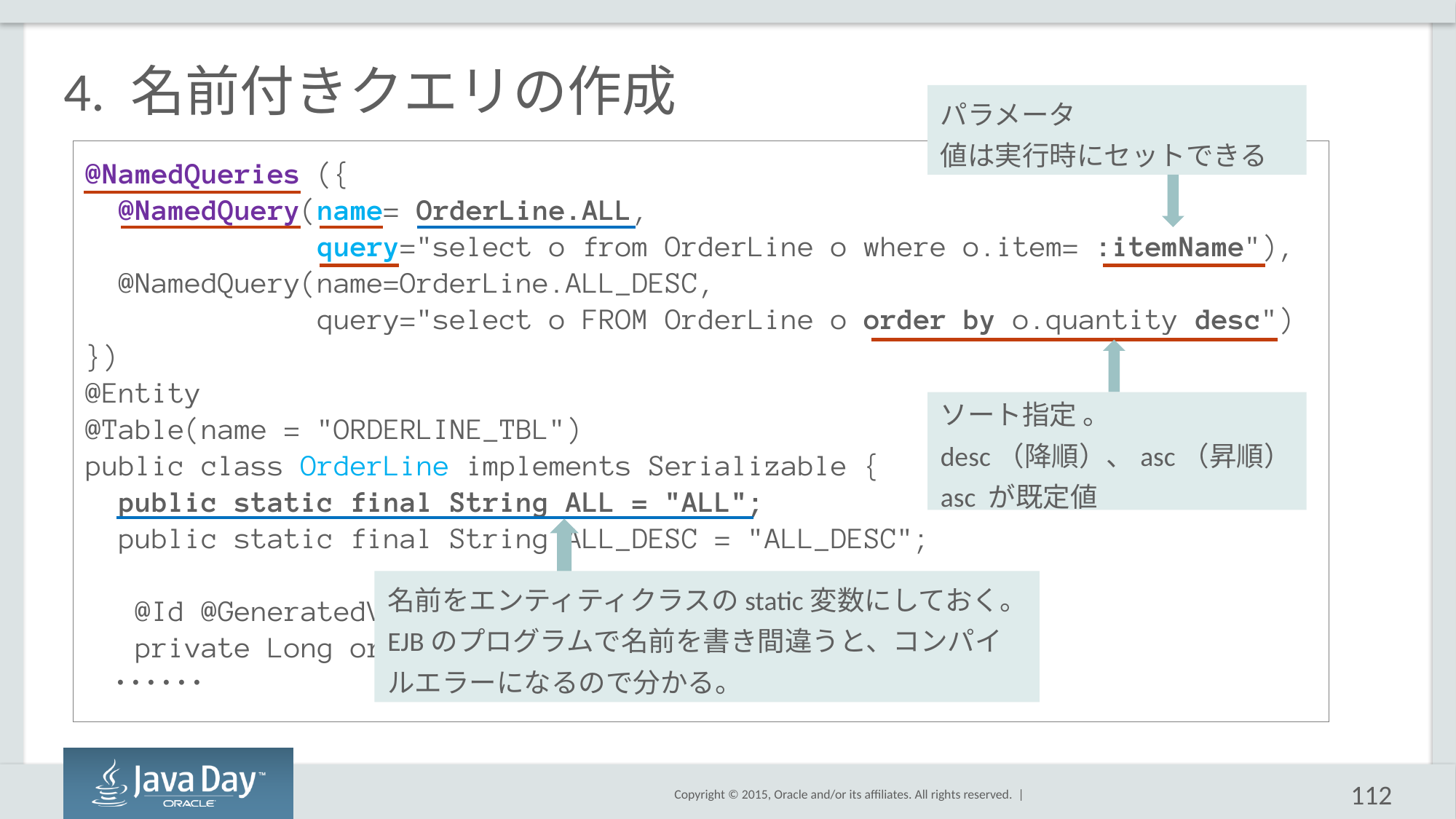

# 4. 名前付きクエリの作成
パラメータ
値は実行時にセットできる

@NamedQueries ({
  @NamedQuery(name= OrderLine.ALL,
              query="select o from OrderLine o where o.item= :itemName"),
  @NamedQuery(name=OrderLine.ALL_DESC,
              query="select o FROM OrderLine o order by o.quantity desc")
})
@Entity
@Table(name = "ORDERLINE_TBL")
public class OrderLine implements Serializable {
  public static final String ALL = "ALL";
  public static final String ALL_DESC = "ALL_DESC";

   @Id @GeneratedValue(strategy = GenerationType.AUTO)
   private Long orderLineId;
   ･･････

ソート指定 。
desc（降順）、asc（昇順）
asc が既定値

名前をエンティティクラスのstatic変数にしておく。
EJBのプログラムで名前を書き間違うと、コンパイルエラーになるので分かる。
112